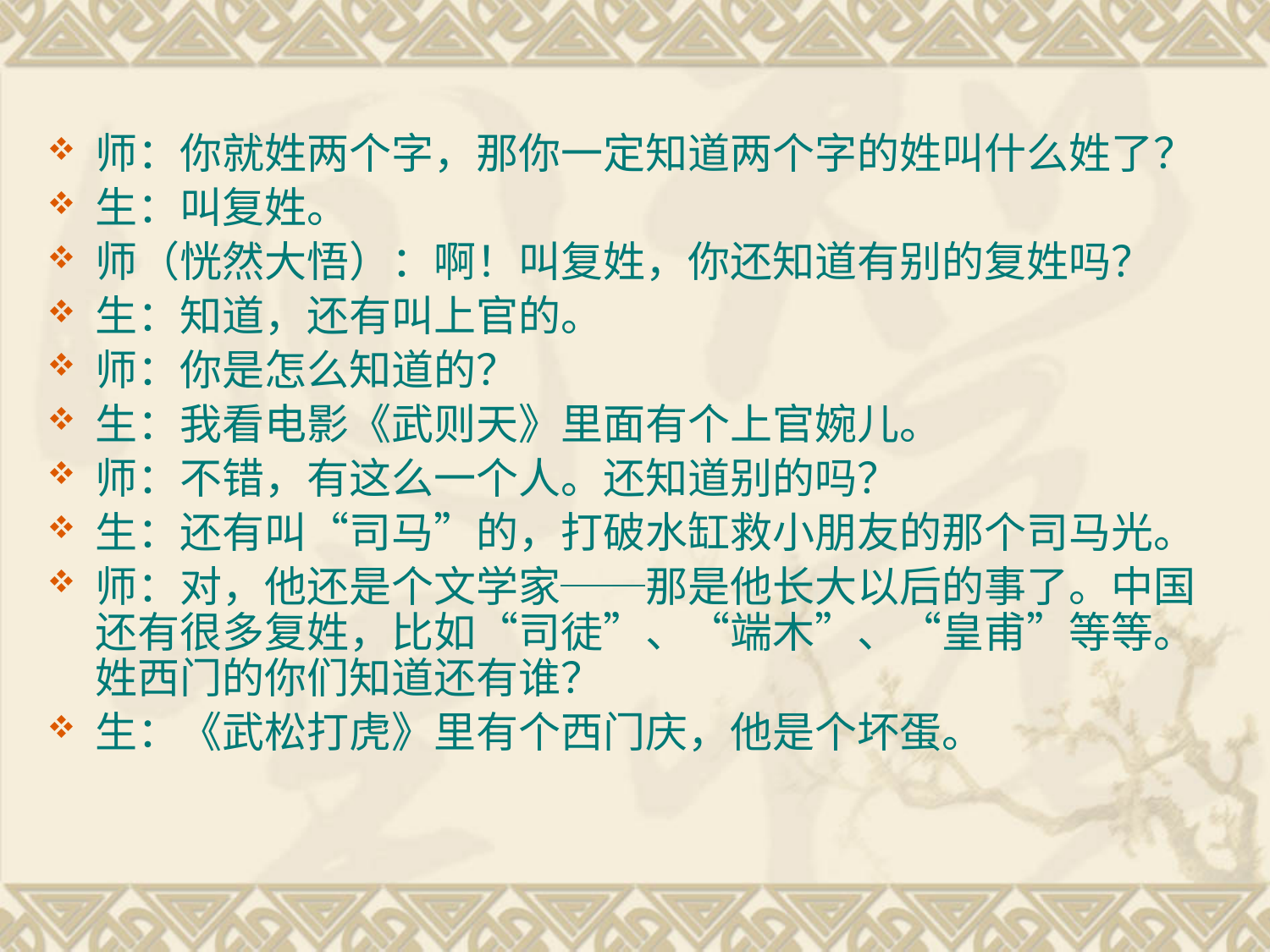

师：你就姓两个字，那你一定知道两个字的姓叫什么姓了？
生：叫复姓。
师（恍然大悟）：啊！叫复姓，你还知道有别的复姓吗？
生：知道，还有叫上官的。
师：你是怎么知道的？
生：我看电影《武则天》里面有个上官婉儿。
师：不错，有这么一个人。还知道别的吗？
生：还有叫“司马”的，打破水缸救小朋友的那个司马光。
师：对，他还是个文学家──那是他长大以后的事了。中国还有很多复姓，比如“司徒”、“端木”、“皇甫”等等。姓西门的你们知道还有谁？
生：《武松打虎》里有个西门庆，他是个坏蛋。